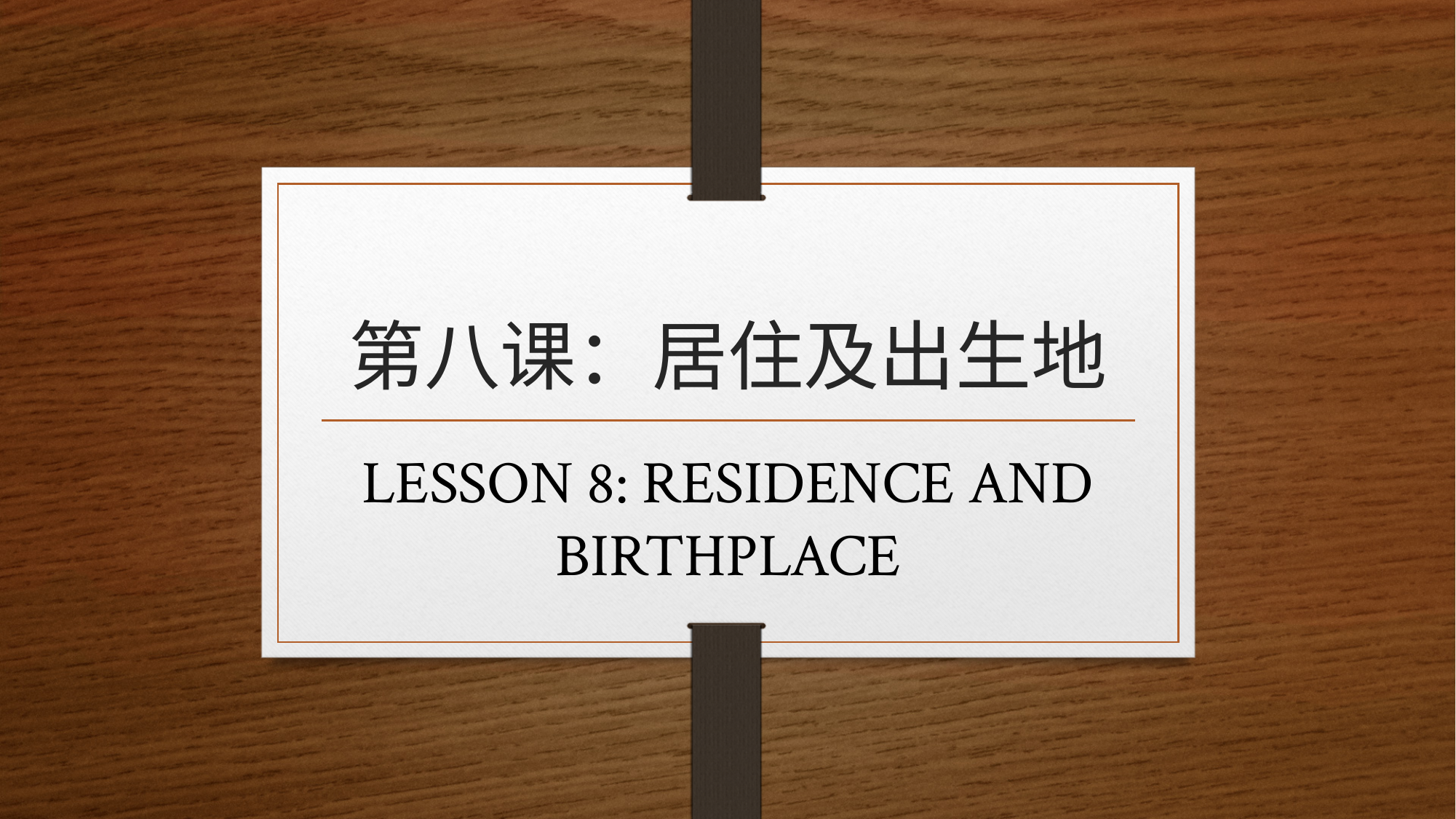

# 第八课：居住及出生地
LESSON 8: RESIDENCE AND BIRTHPLACE